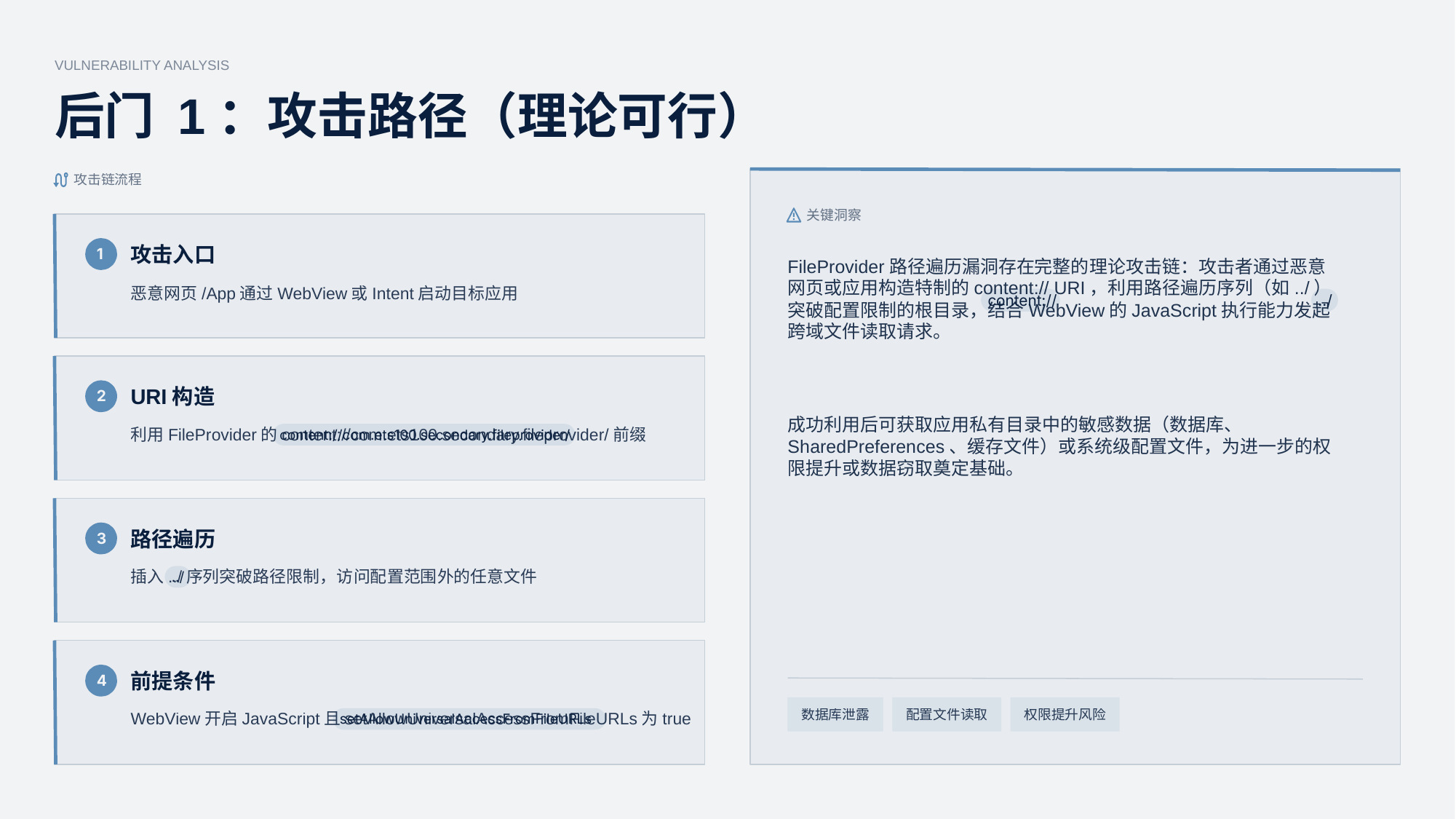

VULNERABILITY ANALYSIS
后门 1：攻击路径（理论可行）

攻击链流程

关键洞察

攻击入口
1
FileProvider路径遍历漏洞存在完整的理论攻击链：攻击者通过恶意
网页或应用构造特制的content:// URI，利用路径遍历序列（如../）
突破配置限制的根目录，结合WebView的JavaScript执行能力发起
跨域文件读取请求。
恶意网页/App通过WebView或Intent启动目标应用

content://
../

URI构造
2
成功利用后可获取应用私有目录中的敏感数据（数据库、
SharedPreferences、缓存文件）或系统级配置文件，为进一步的权
限提升或数据窃取奠定基础。
利用FileProvider的content://com.ets100.secondary.fileprovider/前缀

content://com.ets100.secondary.fileprovider/

路径遍历
3
插入../序列突破路径限制，访问配置范围外的任意文件

../

前提条件
4

数据库泄露
配置文件读取
权限提升风险
WebView开启JavaScript且setAllowUniversalAccessFromFileURLs为true

setAllowUniversalAccessFromFileURLs